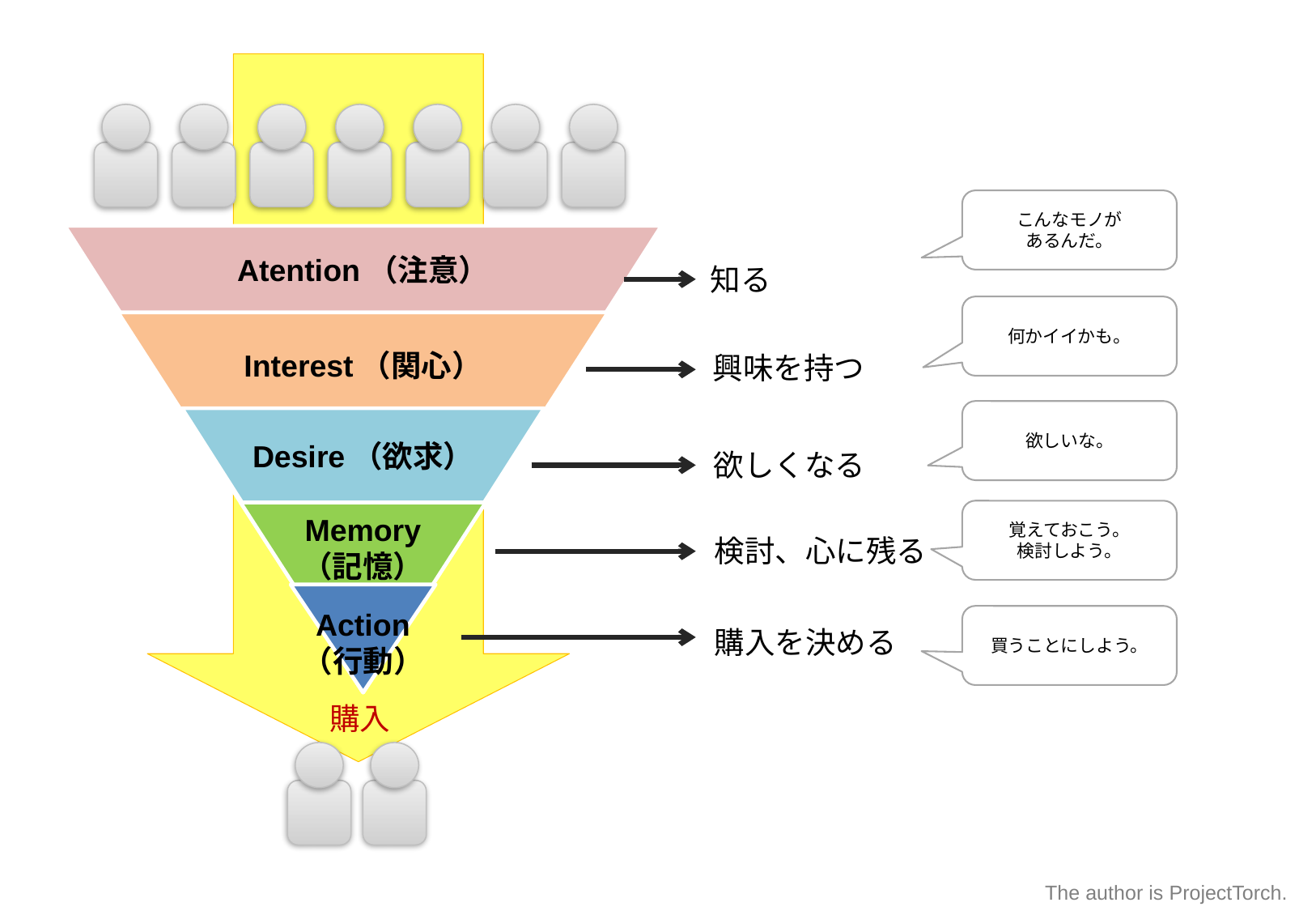

Atention（注意）
Interest（関心）
Desire（欲求）
Memory
（記憶）
Action
（行動）
購入

こんなモノが
あるんだ。
知る
何かイイかも。
興味を持つ
欲しいな。
欲しくなる
覚えておこう。
検討しよう。
検討、心に残る
買うことにしよう。
購入を決める